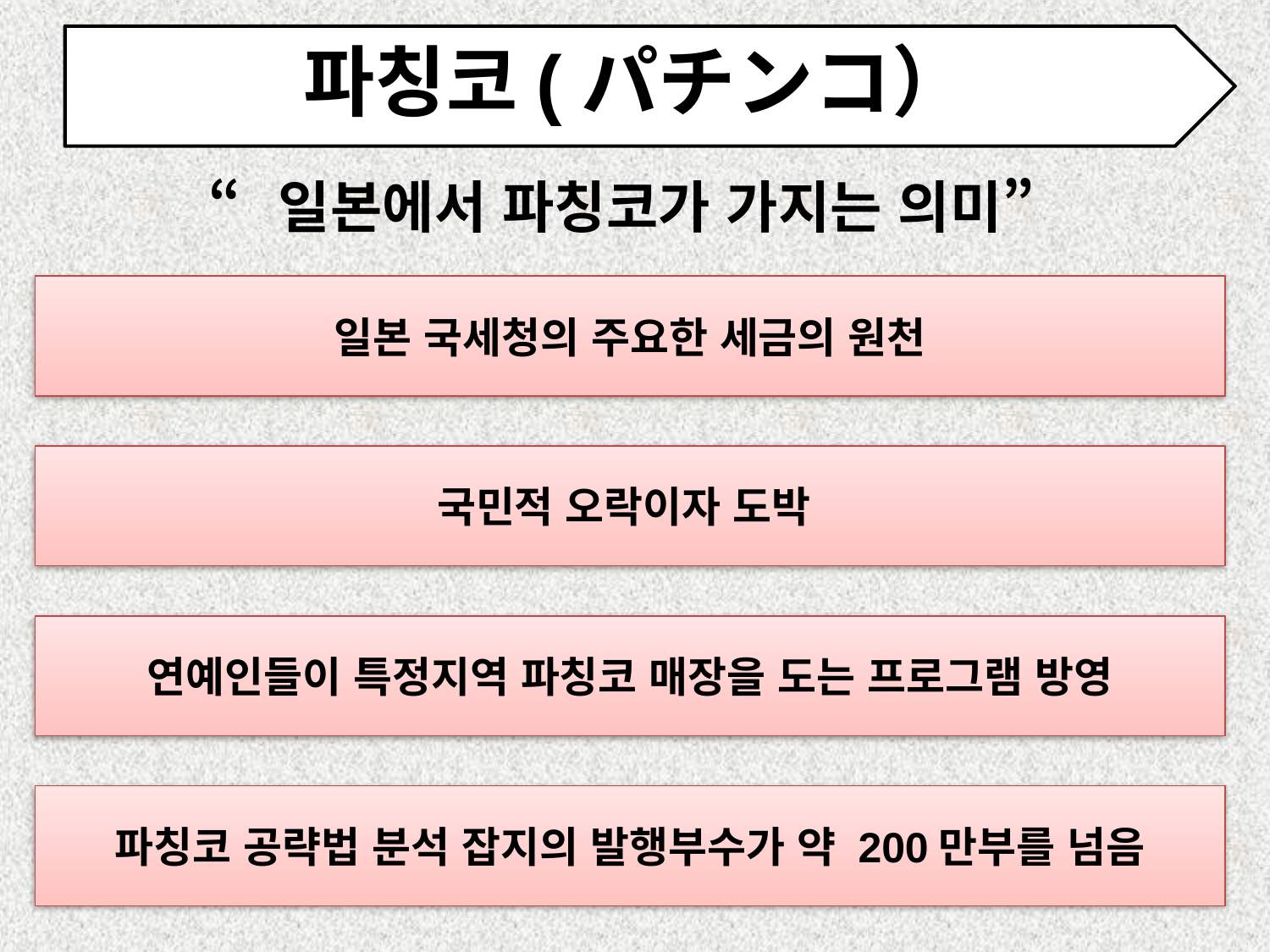

# 파칭코(パチンコ）

“일본에서 파칭코가 가지는 의미”

일본 국세청의 주요한 세금의 원천
국민적 오락이자 도박
연예인들이 특정지역 파칭코 매장을 도는 프로그램 방영
파칭코 공략법 분석 잡지의 발행부수가 약 200만부를 넘음